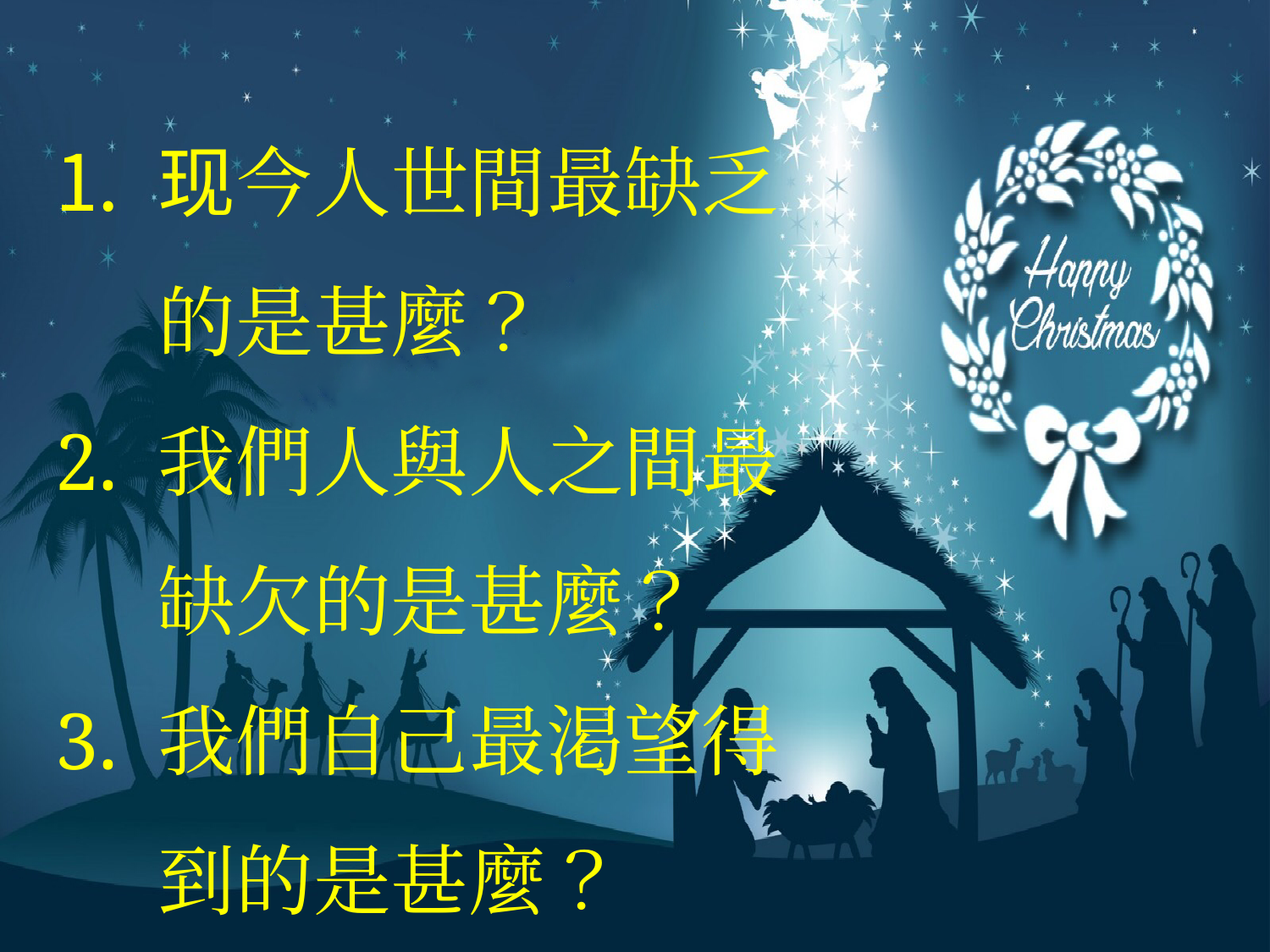

#
现今人世間最缺乏的是甚麼？
我們人與人之間最缺欠的是甚麼？
我們自己最渇望得到的是甚麼？